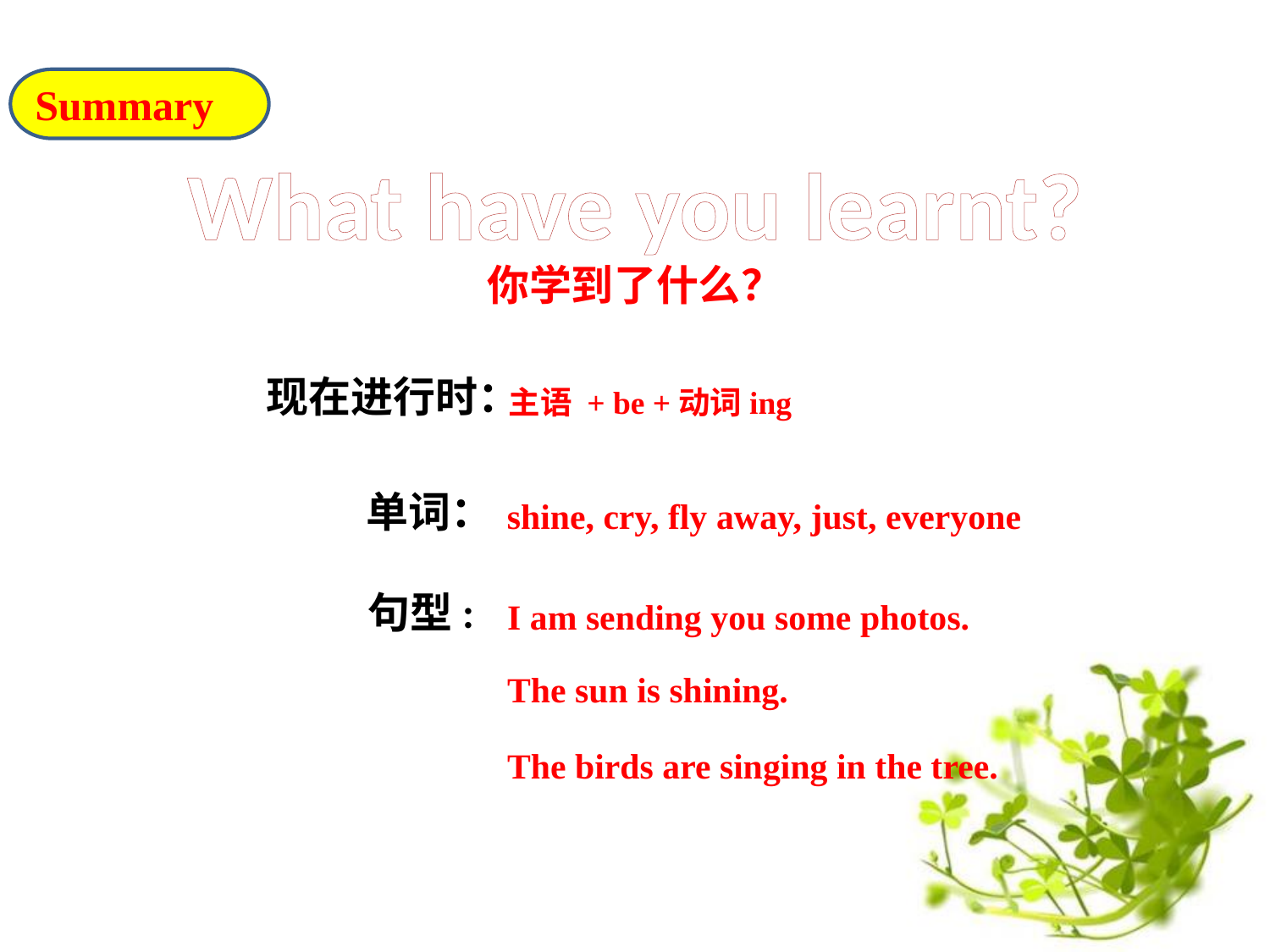

Summary
What have you learnt?
你学到了什么？
现在进行时：
主语 + be +动词ing
单词：
shine, cry, fly away, just, everyone
句型:
I am sending you some photos.
The sun is shining.
The birds are singing in the tree.